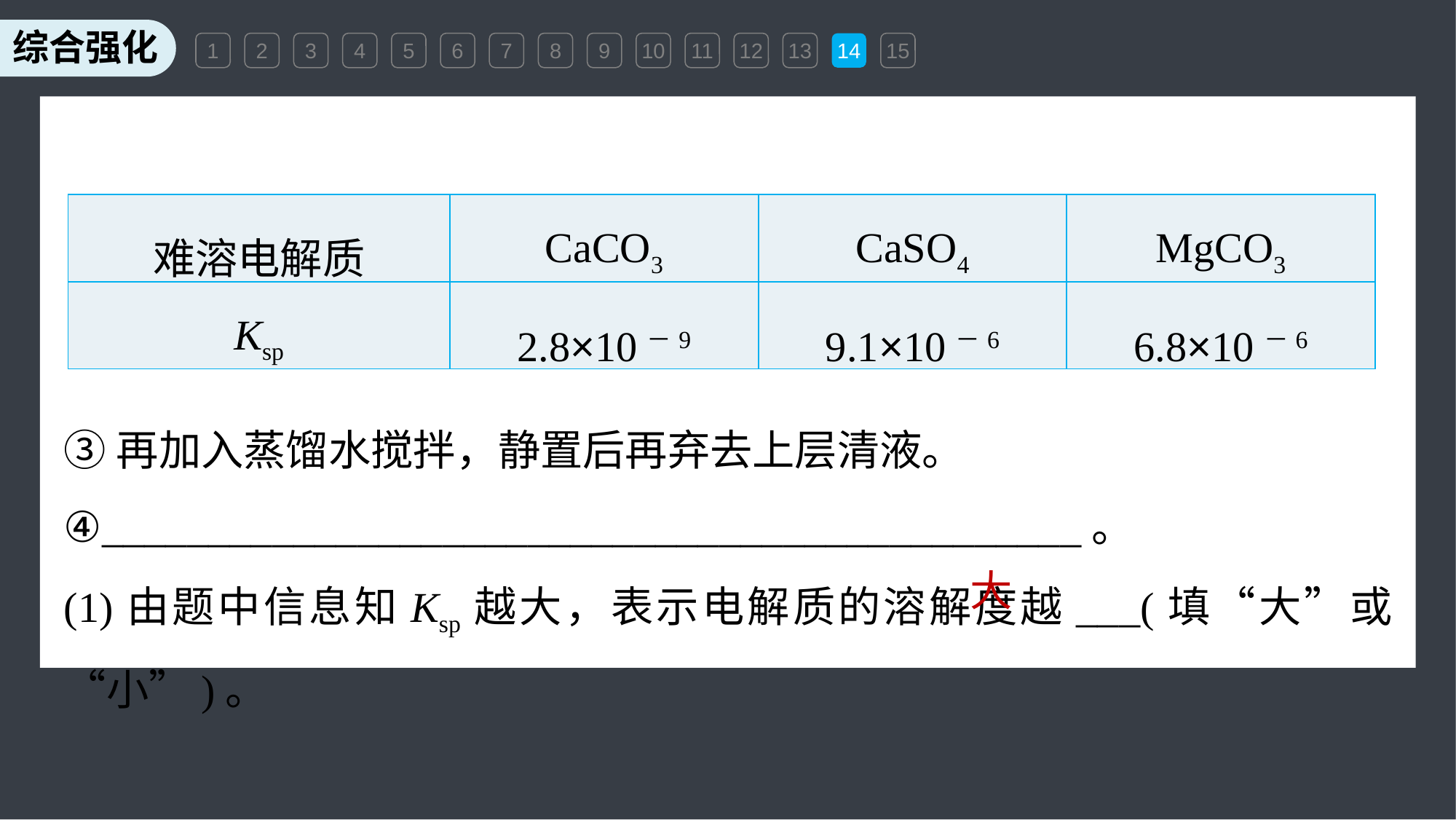

1
2
3
4
5
6
7
8
9
10
11
12
13
14
15
| 难溶电解质 | CaCO3 | CaSO4 | MgCO3 |
| --- | --- | --- | --- |
| Ksp | 2.8×10－9 | 9.1×10－6 | 6.8×10－6 |
③再加入蒸馏水搅拌，静置后再弃去上层清液。
④______________________________________________。
(1)由题中信息知Ksp越大，表示电解质的溶解度越___(填“大”或“小”)。
大